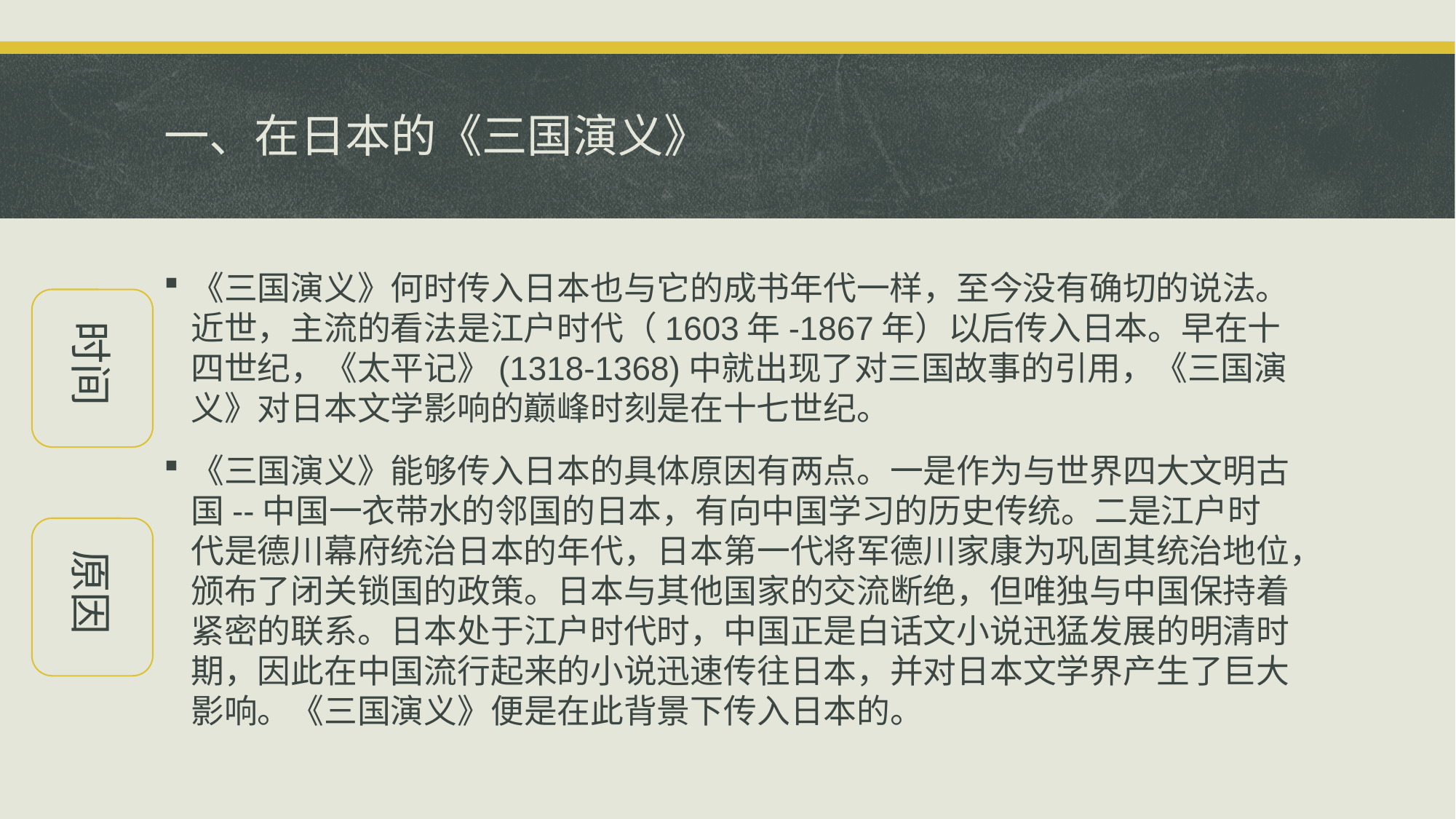

# 一、在日本的《三国演义》
《三国演义》何时传入日本也与它的成书年代一样，至今没有确切的说法。近世，主流的看法是江户时代（1603年-1867年）以后传入日本。早在十四世纪，《太平记》(1318-1368)中就出现了对三国故事的引用，《三国演义》对日本文学影响的巅峰时刻是在十七世纪。
《三国演义》能够传入日本的具体原因有两点。一是作为与世界四大文明古国--中国一衣带水的邻国的日本，有向中国学习的历史传统。二是江户时代是德川幕府统治日本的年代，日本第一代将军德川家康为巩固其统治地位，颁布了闭关锁国的政策。日本与其他国家的交流断绝，但唯独与中国保持着紧密的联系。日本处于江户时代时，中国正是白话文小说迅猛发展的明清时期，因此在中国流行起来的小说迅速传往日本，并对日本文学界产生了巨大影响。《三国演义》便是在此背景下传入日本的。
时间
原因